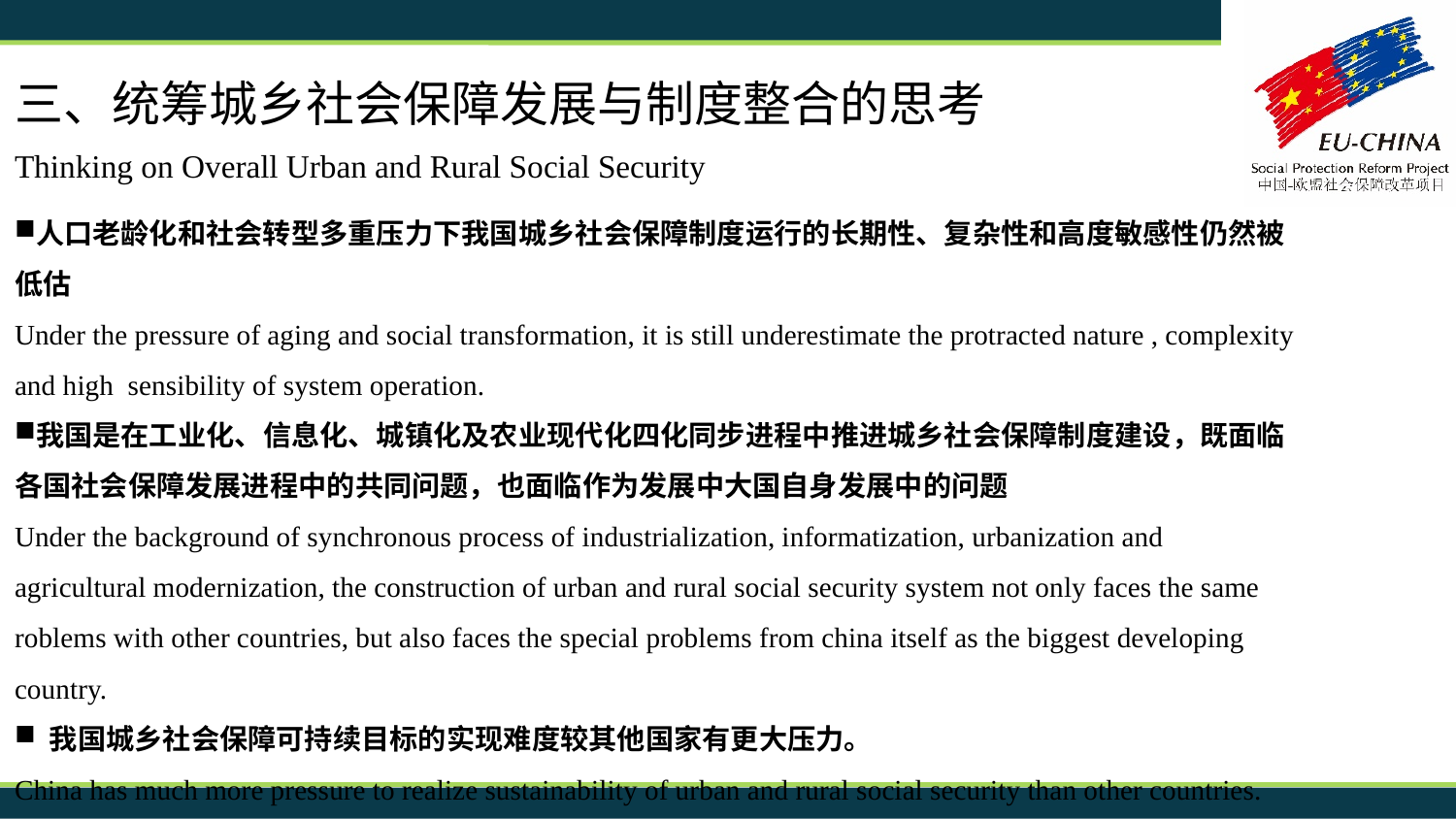

三、统筹城乡社会保障发展与制度整合的思考
Thinking on Overall Urban and Rural Social Security
人口老龄化和社会转型多重压力下我国城乡社会保障制度运行的长期性、复杂性和高度敏感性仍然被低估
Under the pressure of aging and social transformation, it is still underestimate the protracted nature , complexity and high  sensibility of system operation.
我国是在工业化、信息化、城镇化及农业现代化四化同步进程中推进城乡社会保障制度建设，既面临各国社会保障发展进程中的共同问题，也面临作为发展中大国自身发展中的问题
Under the background of synchronous process of industrialization, informatization, urbanization and agricultural modernization, the construction of urban and rural social security system not only faces the same roblems with other countries, but also faces the special problems from china itself as the biggest developing country.
 我国城乡社会保障可持续目标的实现难度较其他国家有更大压力。
China has much more pressure to realize sustainability of urban and rural social security than other countries.